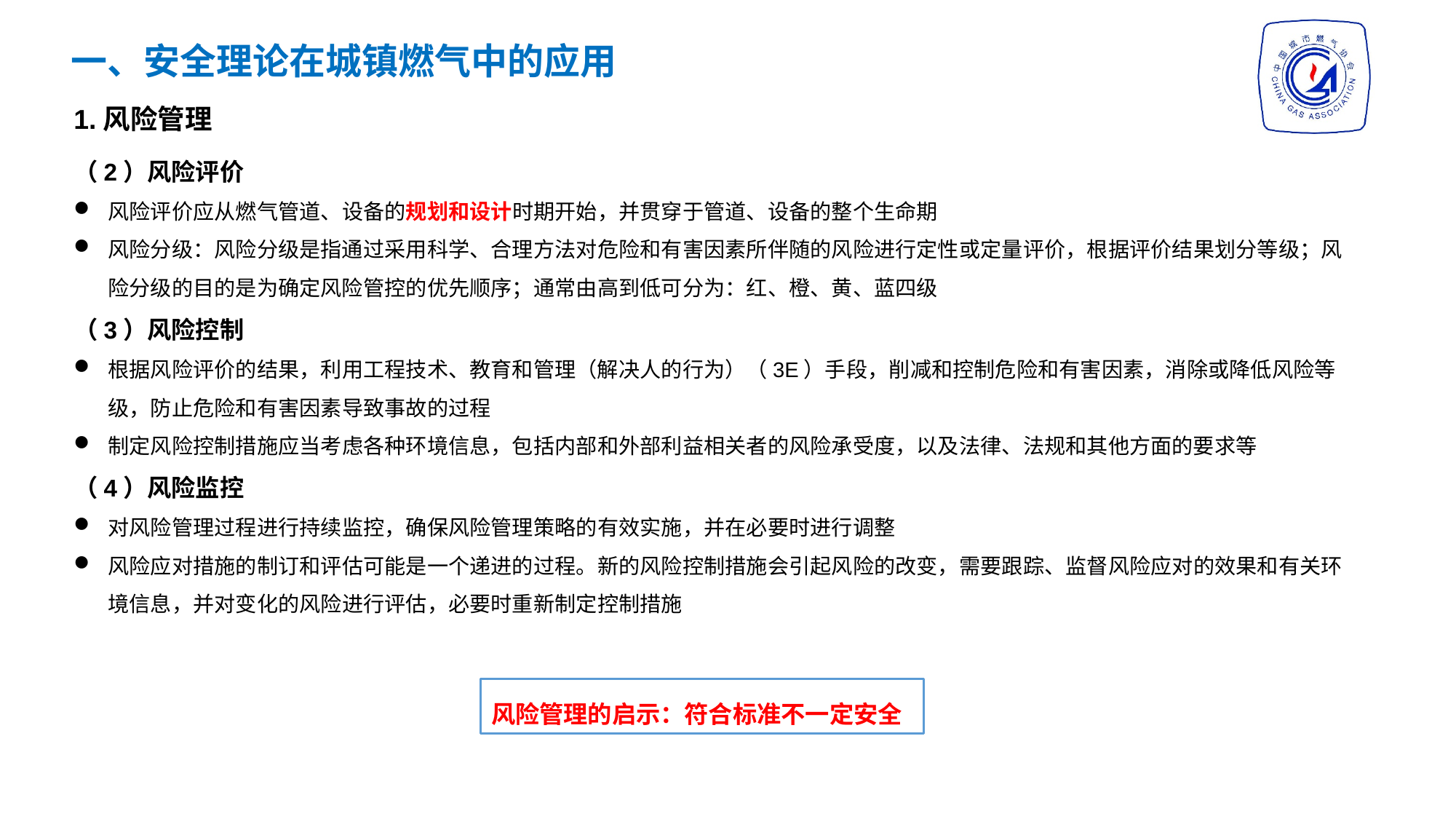

一、安全理论在城镇燃气中的应用
1.风险管理
（2）风险评价
风险评价应从燃气管道、设备的规划和设计时期开始，并贯穿于管道、设备的整个生命期
风险分级：风险分级是指通过采用科学、合理方法对危险和有害因素所伴随的风险进行定性或定量评价，根据评价结果划分等级；风险分级的目的是为确定风险管控的优先顺序；通常由高到低可分为：红、橙、黄、蓝四级
（3）风险控制
根据风险评价的结果，利用工程技术、教育和管理（解决人的行为）（3E）手段，削减和控制危险和有害因素，消除或降低风险等级，防止危险和有害因素导致事故的过程
制定风险控制措施应当考虑各种环境信息，包括内部和外部利益相关者的风险承受度，以及法律、法规和其他方面的要求等
（4）风险监控
对风险管理过程进行持续监控，确保风险管理策略的有效实施，并在必要时进行调整
风险应对措施的制订和评估可能是一个递进的过程。新的风险控制措施会引起风险的改变，需要跟踪、监督风险应对的效果和有关环境信息，并对变化的风险进行评估，必要时重新制定控制措施
风险管理的启示：符合标准不一定安全